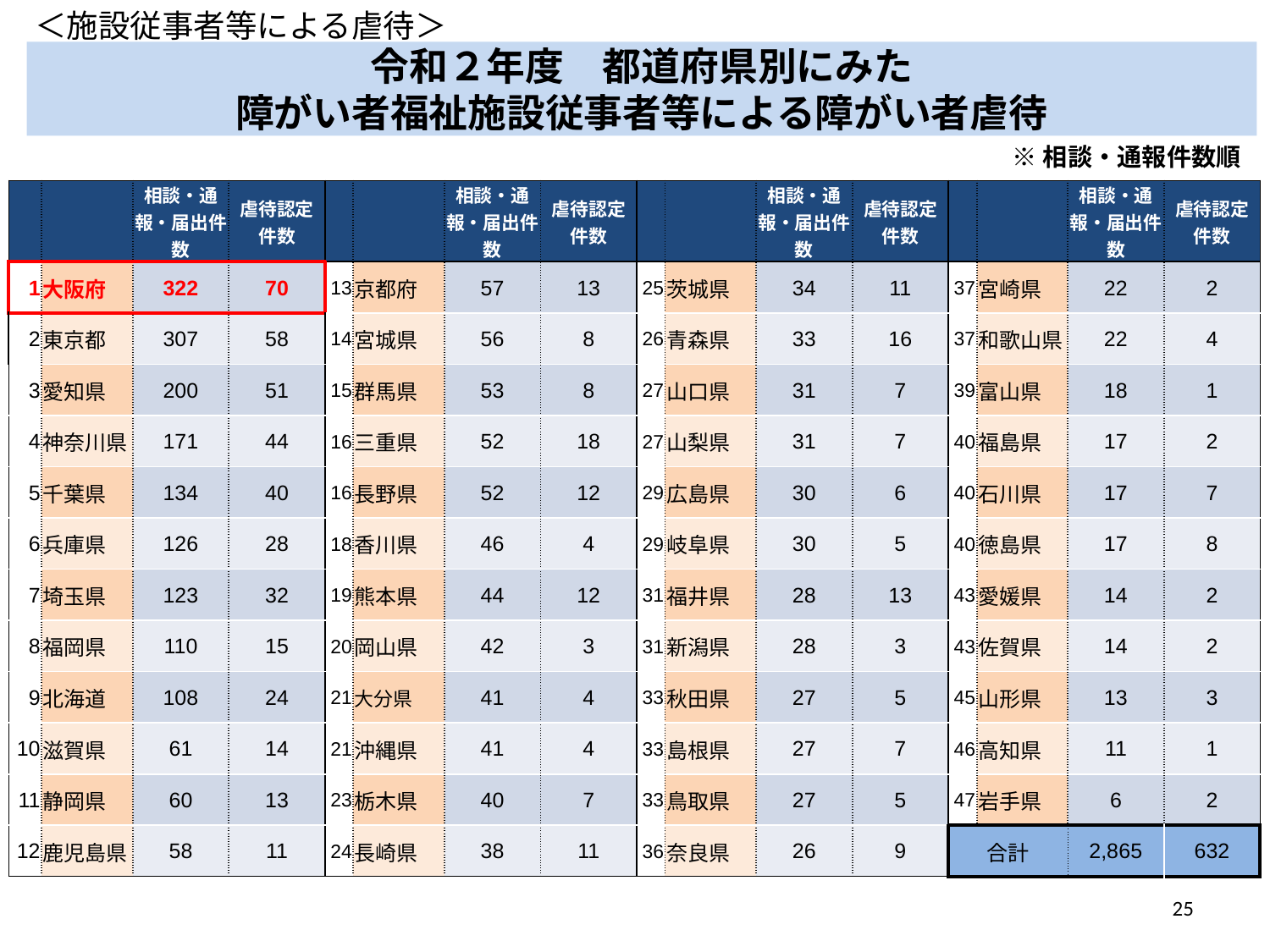

＜施設従事者等による虐待＞
# 令和２年度　都道府県別にみた 障がい者福祉施設従事者等による障がい者虐待
※相談・通報件数順
|  |  | 相談・通報・届出件数 | 虐待認定 件数 |  |  | 相談・通報・届出件数 | 虐待認定 件数 |  |  | 相談・通報・届出件数 | 虐待認定 件数 |  |  | 相談・通報・届出件数 | 虐待認定 件数 |
| --- | --- | --- | --- | --- | --- | --- | --- | --- | --- | --- | --- | --- | --- | --- | --- |
| 1 | 大阪府 | 322 | 70 | 13 | 京都府 | 57 | 13 | 25 | 茨城県 | 34 | 11 | 37 | 宮崎県 | 22 | 2 |
| 2 | 東京都 | 307 | 58 | 14 | 宮城県 | 56 | 8 | 26 | 青森県 | 33 | 16 | 37 | 和歌山県 | 22 | 4 |
| 3 | 愛知県 | 200 | 51 | 15 | 群馬県 | 53 | 8 | 27 | 山口県 | 31 | 7 | 39 | 富山県 | 18 | 1 |
| 4 | 神奈川県 | 171 | 44 | 16 | 三重県 | 52 | 18 | 27 | 山梨県 | 31 | 7 | 40 | 福島県 | 17 | 2 |
| 5 | 千葉県 | 134 | 40 | 16 | 長野県 | 52 | 12 | 29 | 広島県 | 30 | 6 | 40 | 石川県 | 17 | 7 |
| 6 | 兵庫県 | 126 | 28 | 18 | 香川県 | 46 | 4 | 29 | 岐阜県 | 30 | 5 | 40 | 徳島県 | 17 | 8 |
| 7 | 埼玉県 | 123 | 32 | 19 | 熊本県 | 44 | 12 | 31 | 福井県 | 28 | 13 | 43 | 愛媛県 | 14 | 2 |
| 8 | 福岡県 | 110 | 15 | 20 | 岡山県 | 42 | 3 | 31 | 新潟県 | 28 | 3 | 43 | 佐賀県 | 14 | 2 |
| 9 | 北海道 | 108 | 24 | 21 | 大分県 | 41 | 4 | 33 | 秋田県 | 27 | 5 | 45 | 山形県 | 13 | 3 |
| 10 | 滋賀県 | 61 | 14 | 21 | 沖縄県 | 41 | 4 | 33 | 島根県 | 27 | 7 | 46 | 高知県 | 11 | 1 |
| 11 | 静岡県 | 60 | 13 | 23 | 栃木県 | 40 | 7 | 33 | 鳥取県 | 27 | 5 | 47 | 岩手県 | 6 | 2 |
| 12 | 鹿児島県 | 58 | 11 | 24 | 長崎県 | 38 | 11 | 36 | 奈良県 | 26 | 9 | 合計 |  | 2,865 | 632 |
25